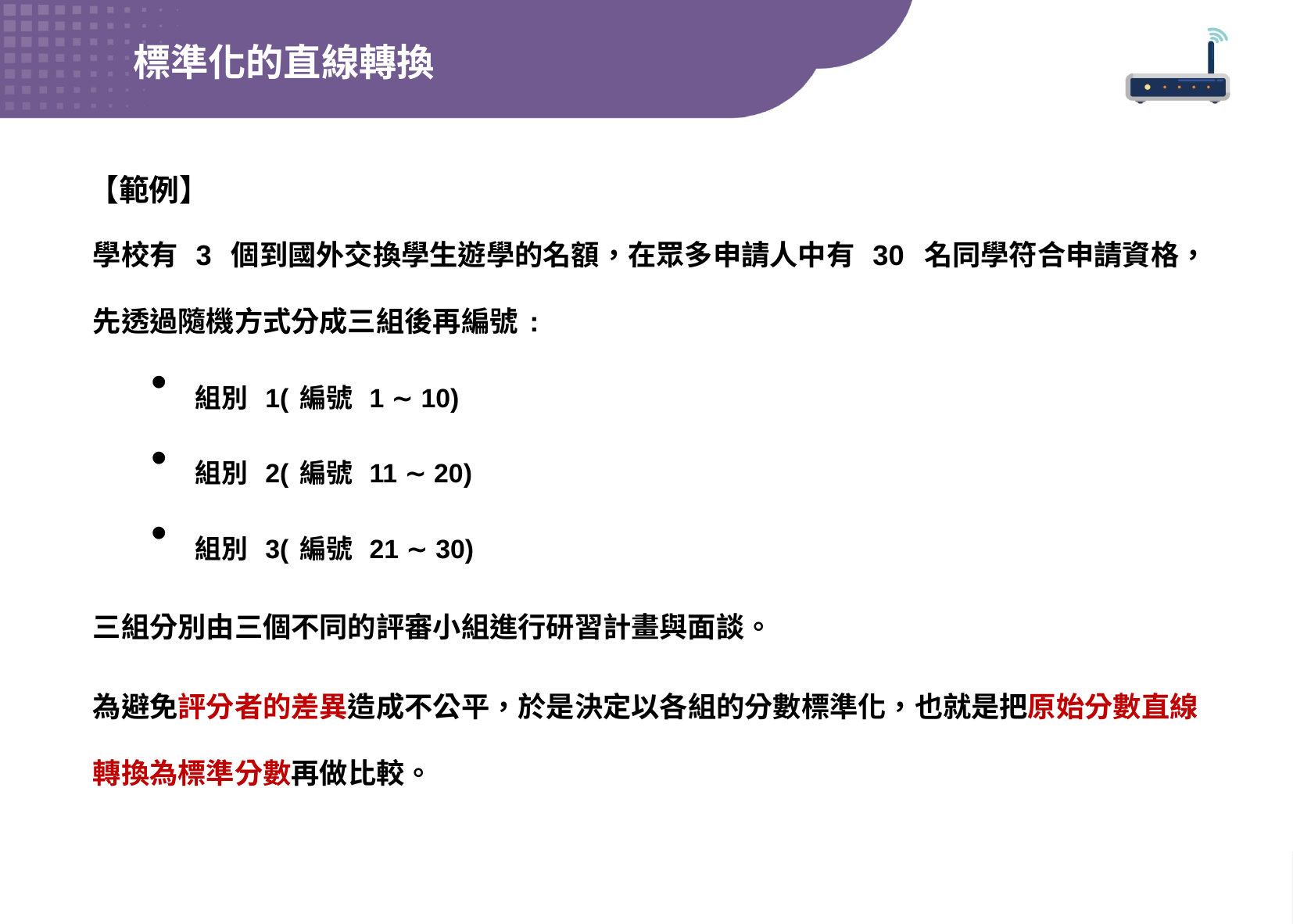

標準化的直線轉換

【範例】
學校有 3 個到國外交換學生遊學的名額，在眾多申請人中有 30 名同學符合申請資格，先透過隨機方式分成三組後再編號:
組別 1(編號 1 ∼ 10)
組別 2(編號 11 ∼ 20)
組別 3(編號 21 ∼ 30)
三組分別由三個不同的評審小組進行研習計畫與面談。
為避免評分者的差異造成不公平，於是決定以各組的分數標準化，也就是把原始分數直線轉換為標準分數再做比較。